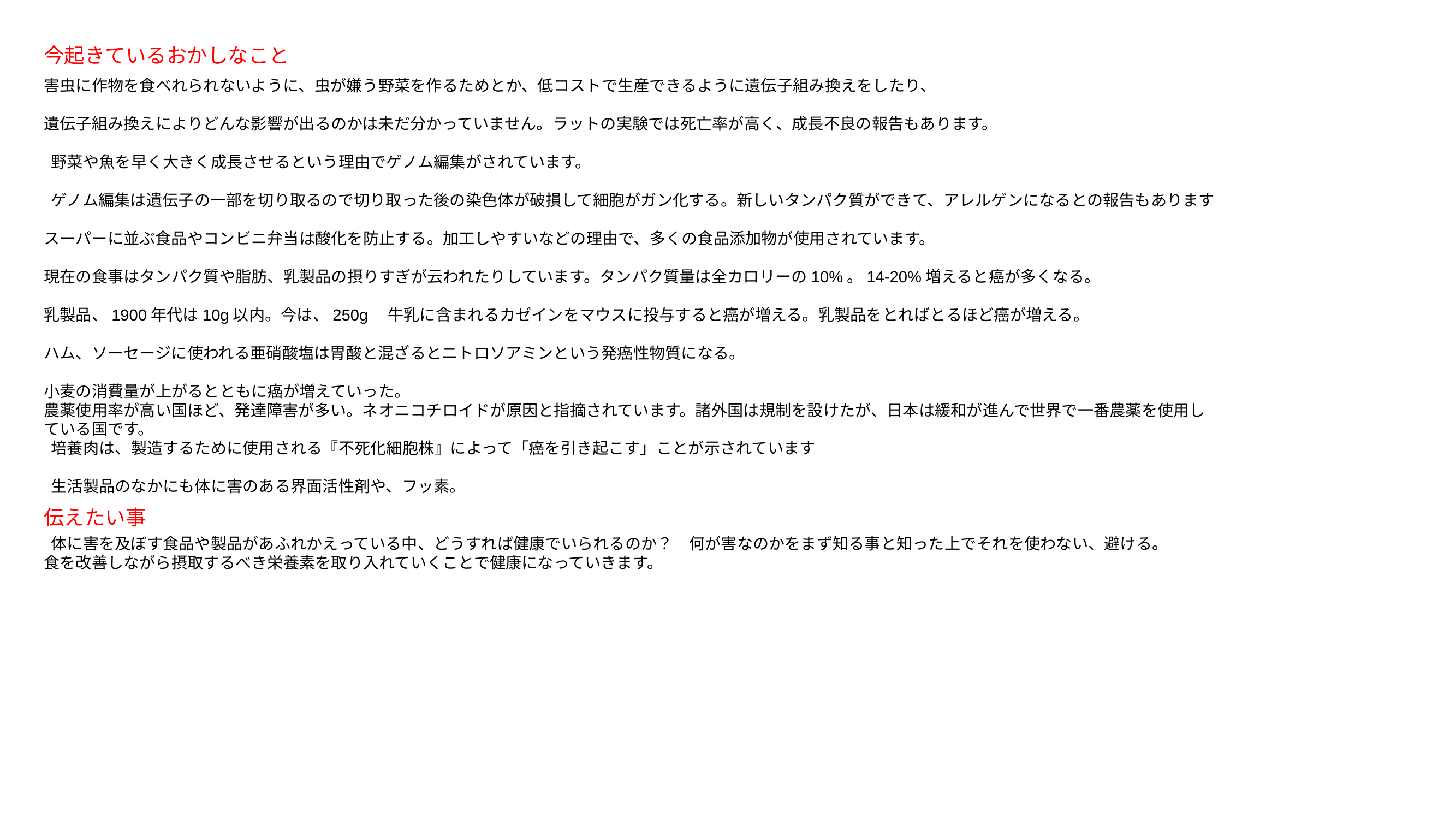

ソルビット：神経障害・下痢・下剤に使われている
今起きているおかしなこと
害虫に作物を食べれられないように、虫が嫌う野菜を作るためとか、低コストで生産できるように遺伝子組み換えをしたり、

遺伝子組み換えによりどんな影響が出るのかは未だ分かっていません。ラットの実験では死亡率が高く、成長不良の報告もあります。

 野菜や魚を早く大きく成長させるという理由でゲノム編集がされています。

 ゲノム編集は遺伝子の一部を切り取るので切り取った後の染色体が破損して細胞がガン化する。新しいタンパク質ができて、アレルゲンになるとの報告もあります

スーパーに並ぶ食品やコンビニ弁当は酸化を防止する。加工しやすいなどの理由で、多くの食品添加物が使用されています。

現在の食事はタンパク質や脂肪、乳製品の摂りすぎが云われたりしています。タンパク質量は全カロリーの10%。14-20%増えると癌が多くなる。

乳製品、1900年代は10g以内。今は、250g　牛乳に含まれるカゼインをマウスに投与すると癌が増える。乳製品をとればとるほど癌が増える。

ハム、ソーセージに使われる亜硝酸塩は胃酸と混ざるとニトロソアミンという発癌性物質になる。

小麦の消費量が上がるとともに癌が増えていった。
農薬使用率が高い国ほど、発達障害が多い。ネオニコチロイドが原因と指摘されています。諸外国は規制を設けたが、日本は緩和が進んで世界で一番農薬を使用している国です。
 培養肉は、製造するために使用される『不死化細胞株』によって「癌を引き起こす」ことが示されています

 生活製品のなかにも体に害のある界面活性剤や、フッ素。

 体に害を及ぼす食品や製品があふれかえっている中、どうすれば健康でいられるのか？　何が害なのかをまず知る事と知った上でそれを使わない、避ける。
食を改善しながら摂取するべき栄養素を取り入れていくことで健康になっていきます。

伝えたい事